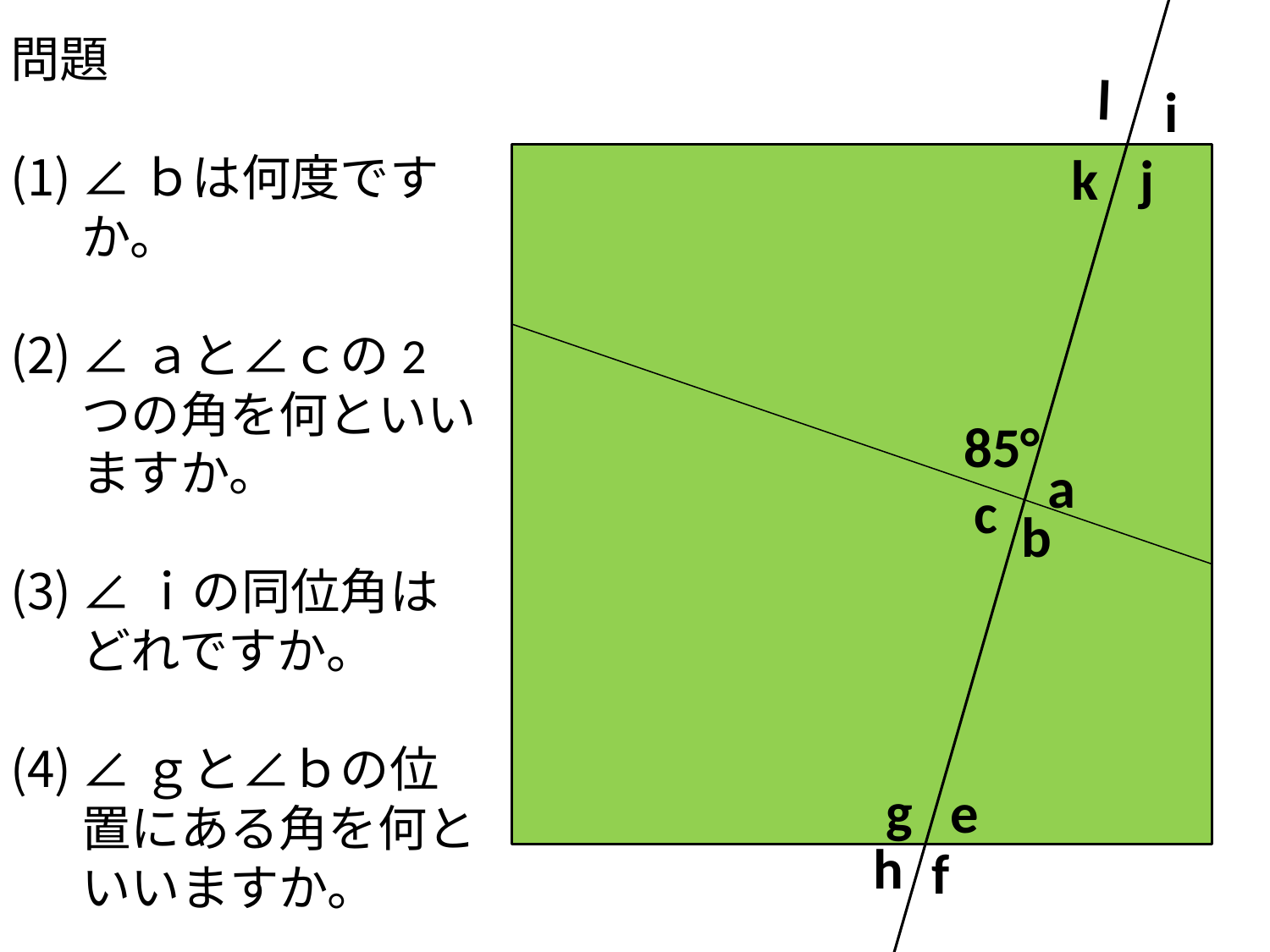

問題

∠ｂは何度ですか。

∠ａと∠ｃの2つの角を何といいますか。

∠ｉの同位角はどれですか。

∠ｇと∠ｂの位置にある角を何といいますか。
i

j
l
k
a
b
85°
c
e
f
g
h